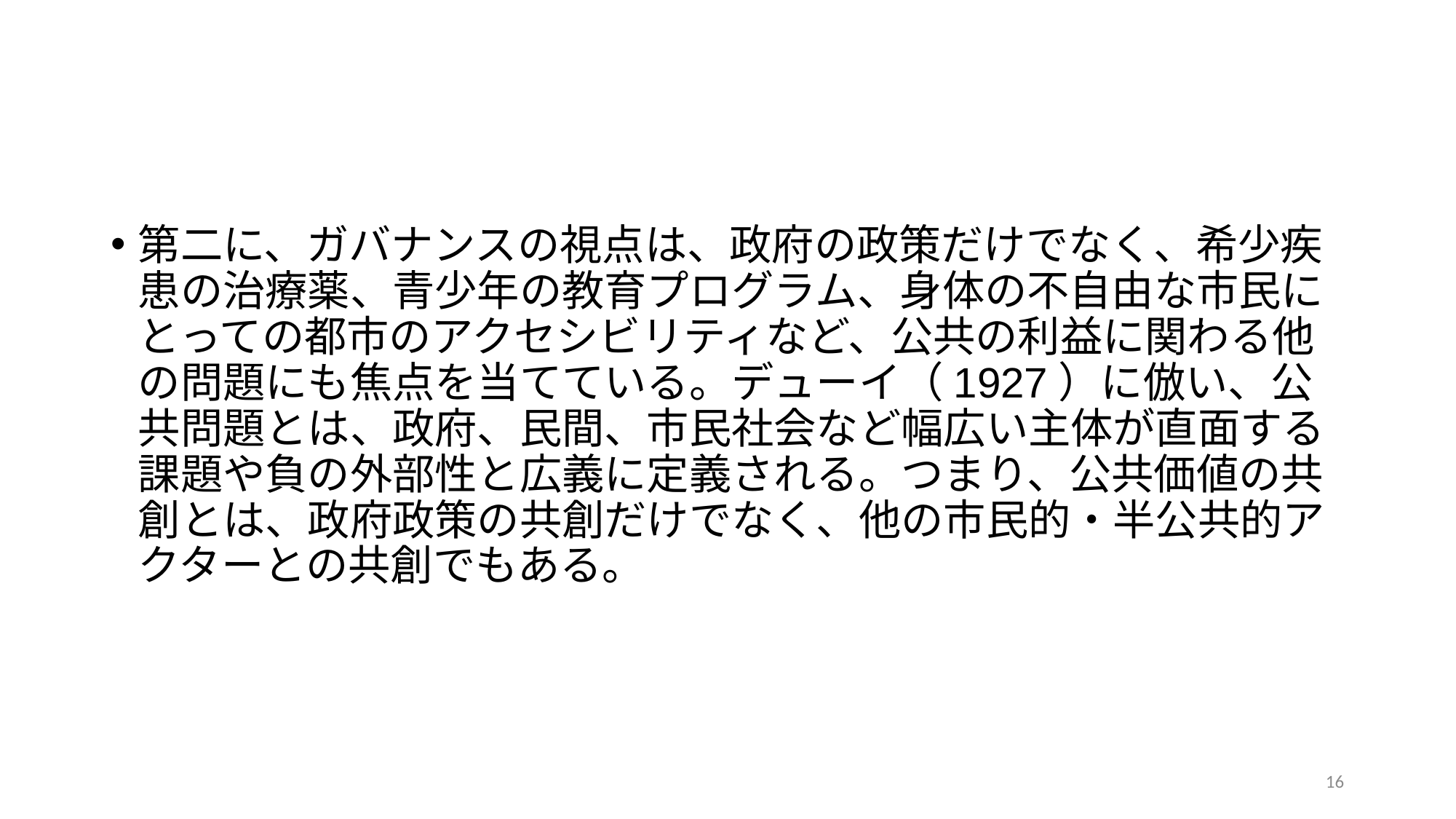

#
第二に、ガバナンスの視点は、政府の政策だけでなく、希少疾患の治療薬、青少年の教育プログラム、身体の不自由な市民にとっての都市のアクセシビリティなど、公共の利益に関わる他の問題にも焦点を当てている。デューイ（1927）に倣い、公共問題とは、政府、民間、市民社会など幅広い主体が直面する課題や負の外部性と広義に定義される。つまり、公共価値の共創とは、政府政策の共創だけでなく、他の市民的・半公共的アクターとの共創でもある。
16